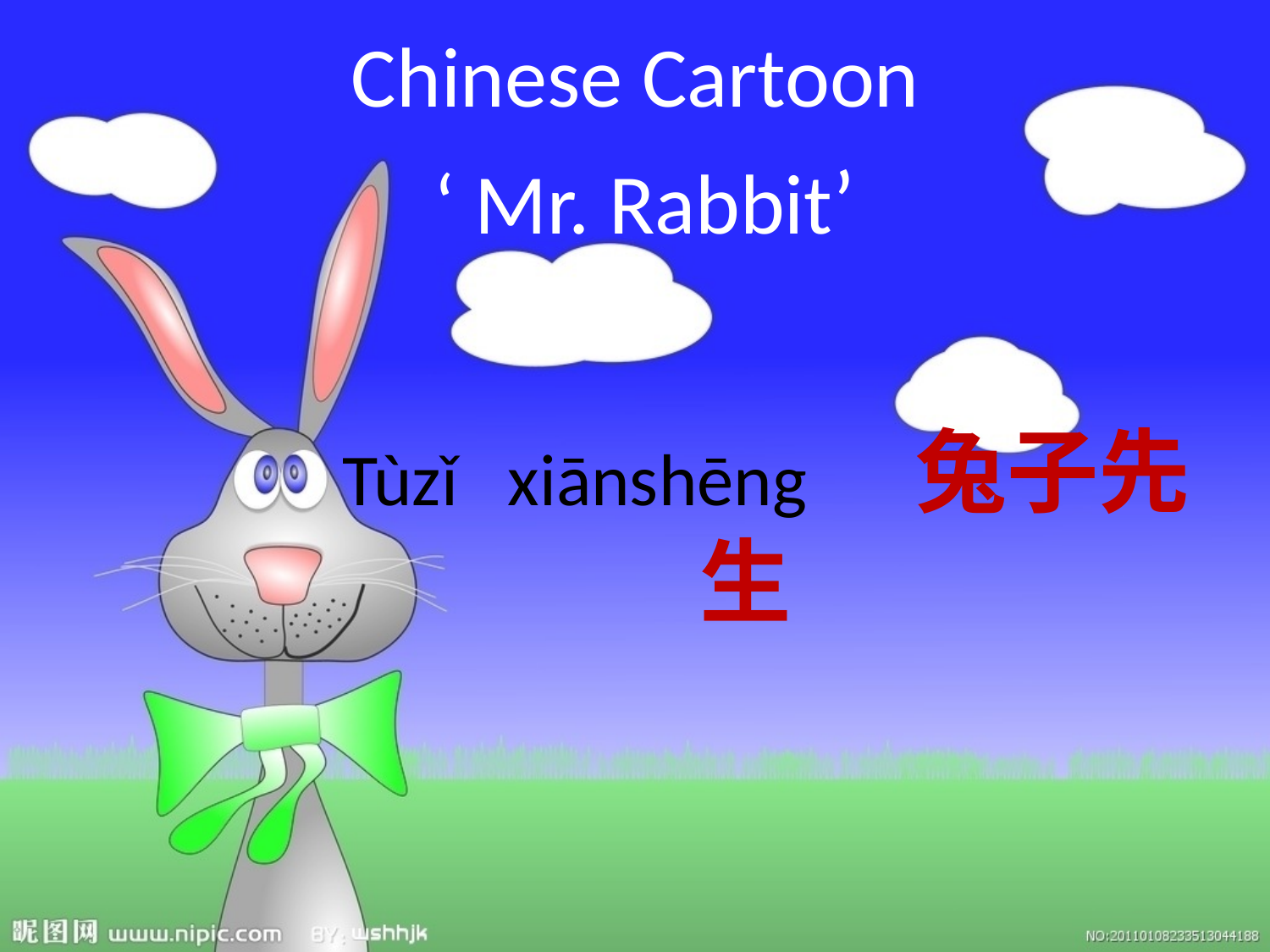

Chinese Cartoon
‘ Mr. Rabbit’
# Tùzǐ   xiānshēng      兔子先生